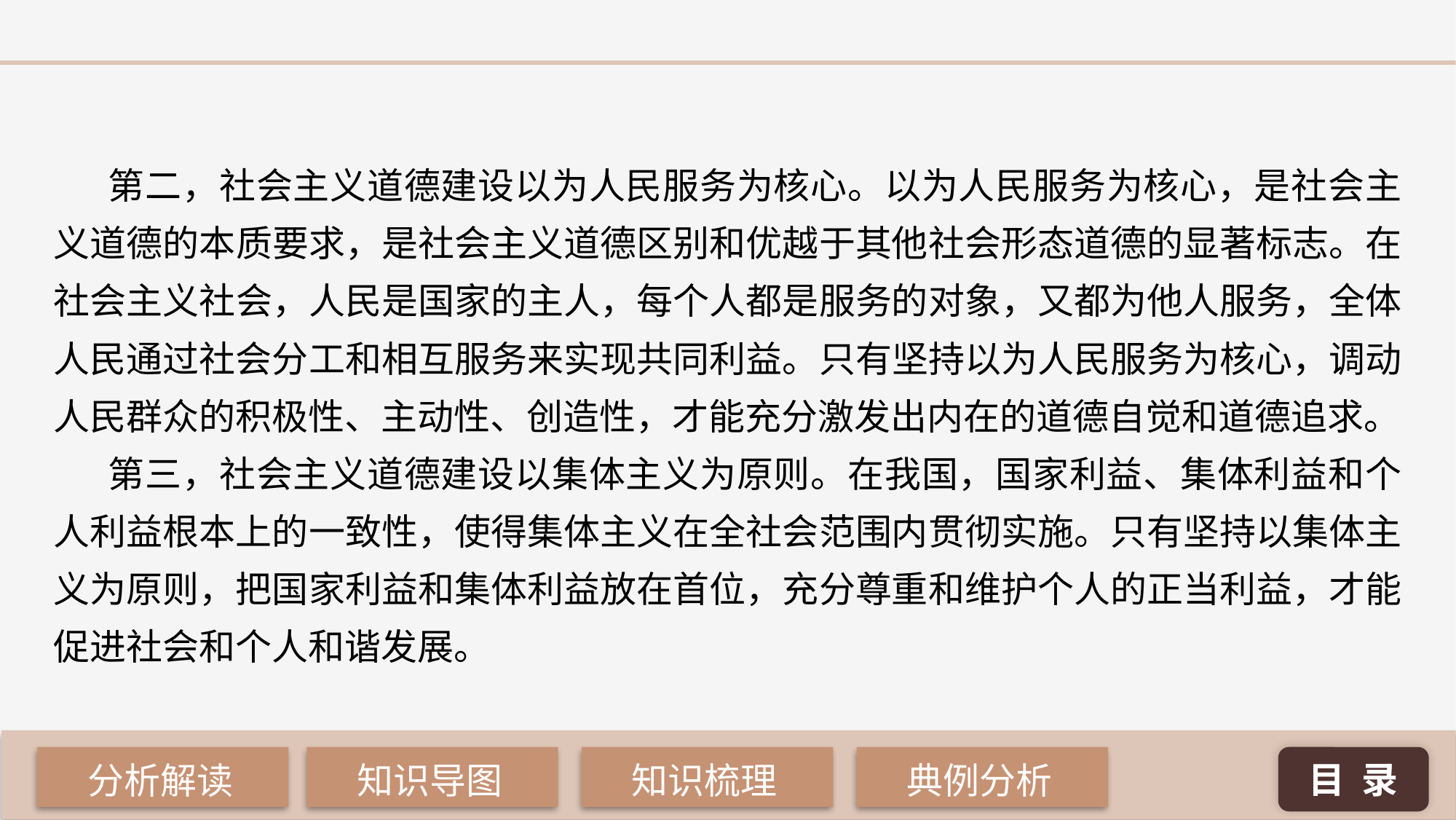

第二，社会主义道德建设以为人民服务为核心。以为人民服务为核心，是社会主义道德的本质要求，是社会主义道德区别和优越于其他社会形态道德的显著标志。在社会主义社会，人民是国家的主人，每个人都是服务的对象，又都为他人服务，全体人民通过社会分工和相互服务来实现共同利益。只有坚持以为人民服务为核心，调动人民群众的积极性、主动性、创造性，才能充分激发出内在的道德自觉和道德追求。
第三，社会主义道德建设以集体主义为原则。在我国，国家利益、集体利益和个人利益根本上的一致性，使得集体主义在全社会范围内贯彻实施。只有坚持以集体主义为原则，把国家利益和集体利益放在首位，充分尊重和维护个人的正当利益，才能促进社会和个人和谐发展。